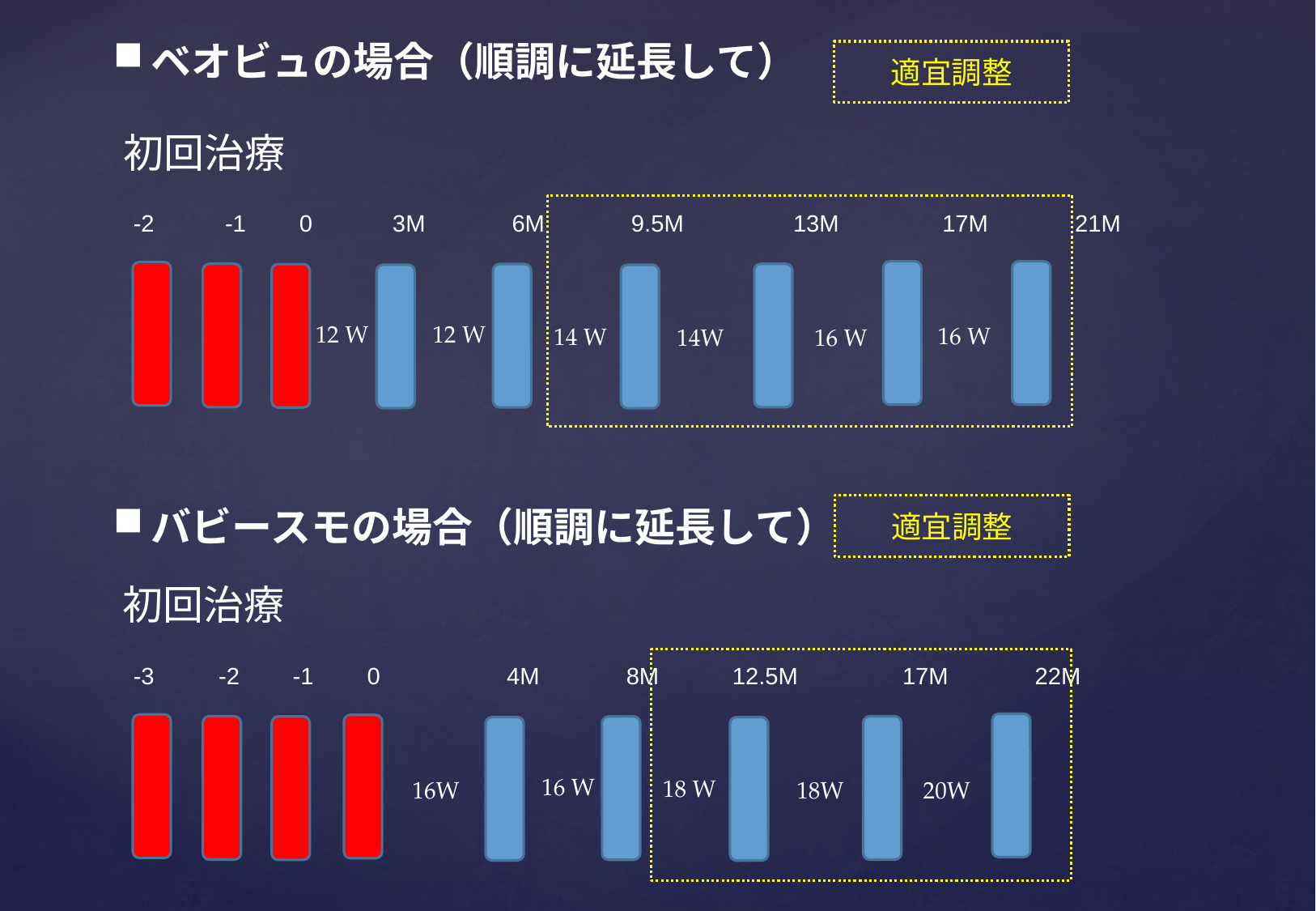

ベオビュの場合（順調に延長して）
適宜調整
初回治療

-2   　   -1        0            3M             6M             9.5M           　13M　　　    17M             21M

12 W
12 W
16 W
14 W
14W
16 W
適宜調整
バビースモの場合（順調に延長して）
初回治療

-3  　   -2        -1        0                   4M             8M           12.5M　　　    17M             22M

16 W
18 W
16W
18W
20W